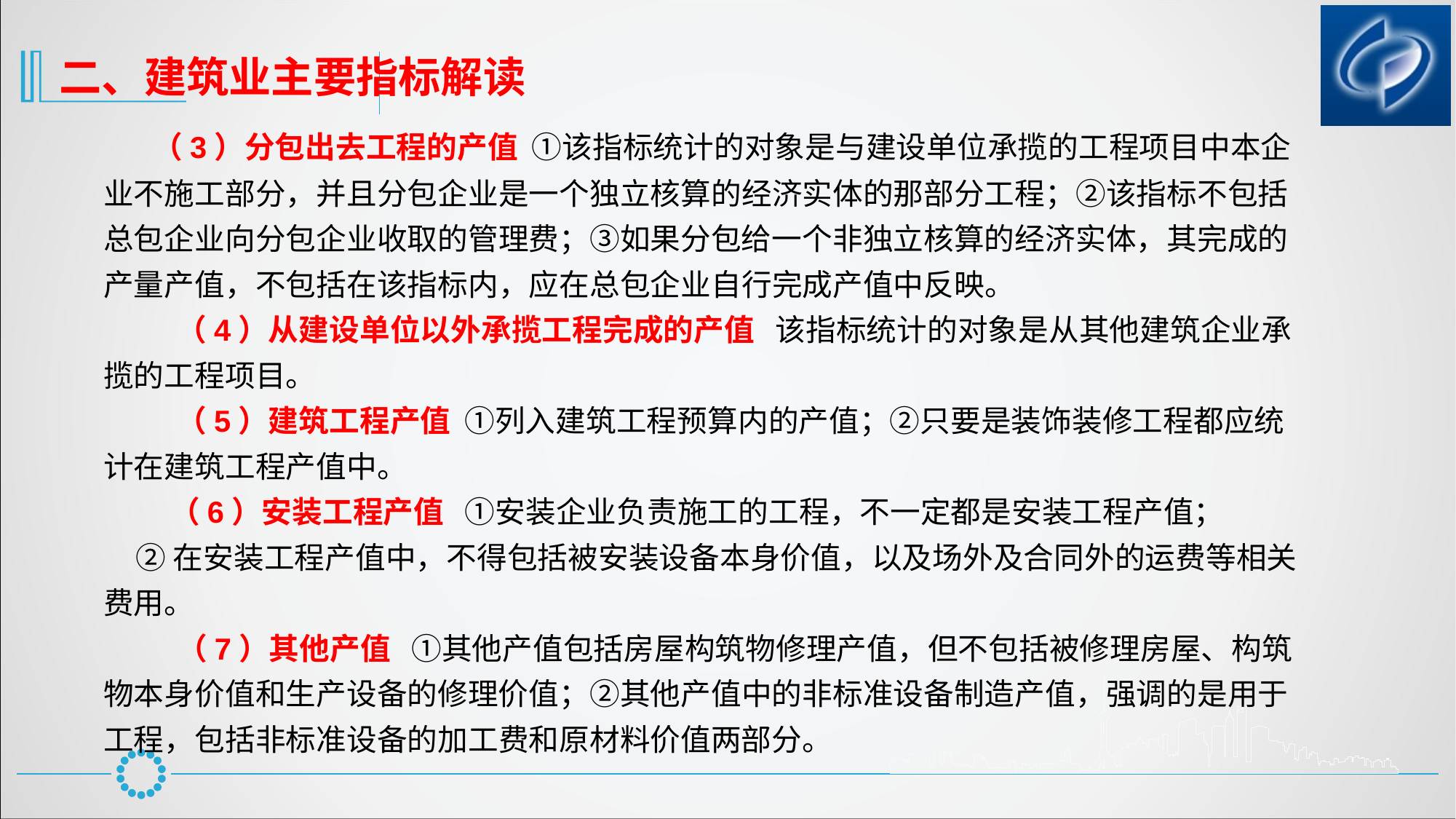

二、建筑业主要指标解读
 （3）分包出去工程的产值  ①该指标统计的对象是与建设单位承揽的工程项目中本企业不施工部分，并且分包企业是一个独立核算的经济实体的那部分工程；②该指标不包括总包企业向分包企业收取的管理费；③如果分包给一个非独立核算的经济实体，其完成的产量产值，不包括在该指标内，应在总包企业自行完成产值中反映。
     （4）从建设单位以外承揽工程完成的产值   该指标统计的对象是从其他建筑企业承揽的工程项目。
     （5）建筑工程产值  ①列入建筑工程预算内的产值；②只要是装饰装修工程都应统计在建筑工程产值中。
    （6）安装工程产值   ①安装企业负责施工的工程，不一定都是安装工程产值；②在安装工程产值中，不得包括被安装设备本身价值，以及场外及合同外的运费等相关费用。
     （7）其他产值   ①其他产值包括房屋构筑物修理产值，但不包括被修理房屋、构筑物本身价值和生产设备的修理价值；②其他产值中的非标准设备制造产值，强调的是用于工程，包括非标准设备的加工费和原材料价值两部分。

13